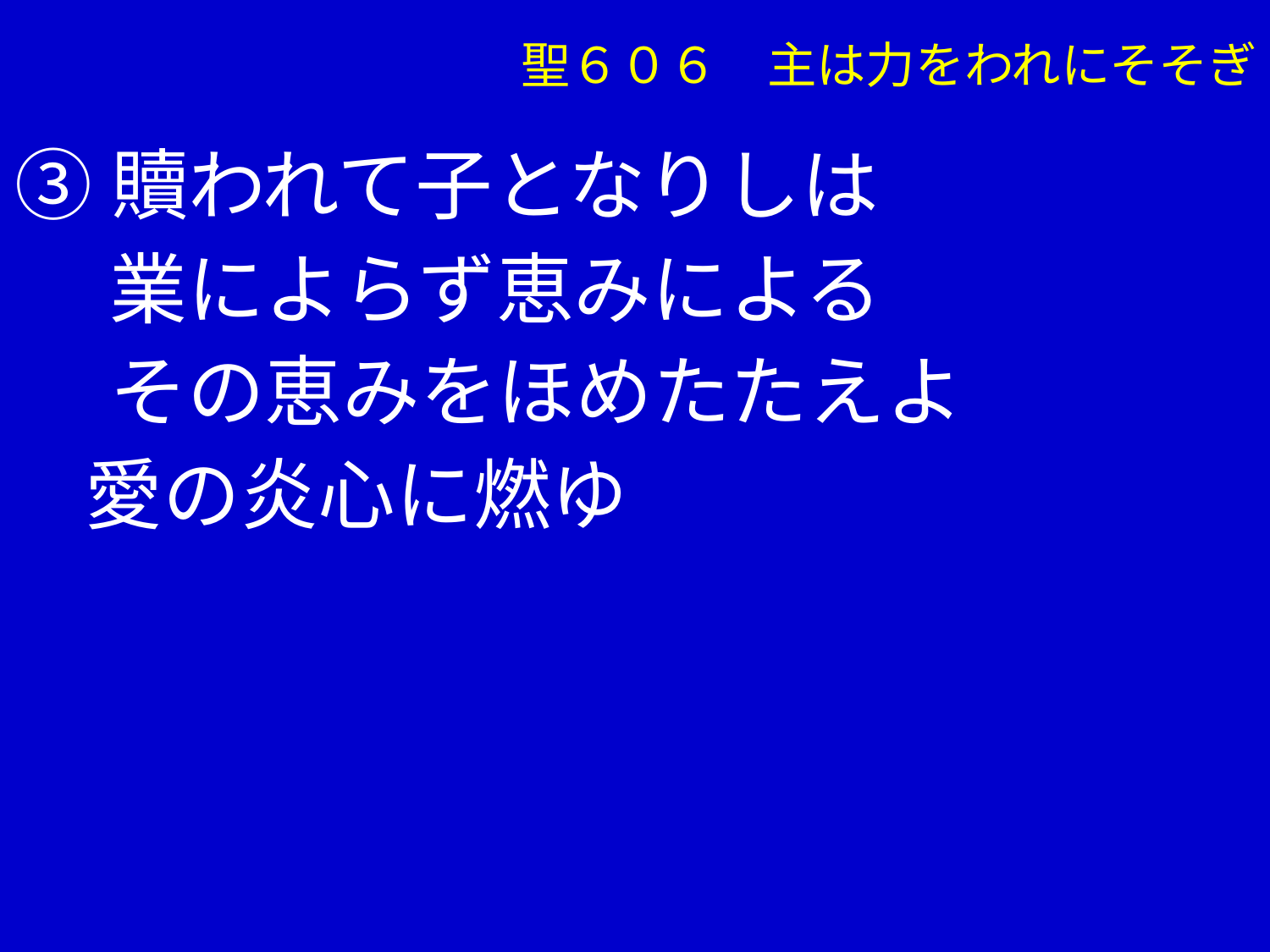

聖６０６　主は力をわれにそそぎ
③贖われて子となりしは
　 業によらず恵みによる
　 その恵みをほめたたえよ
   愛の炎心に燃ゆ